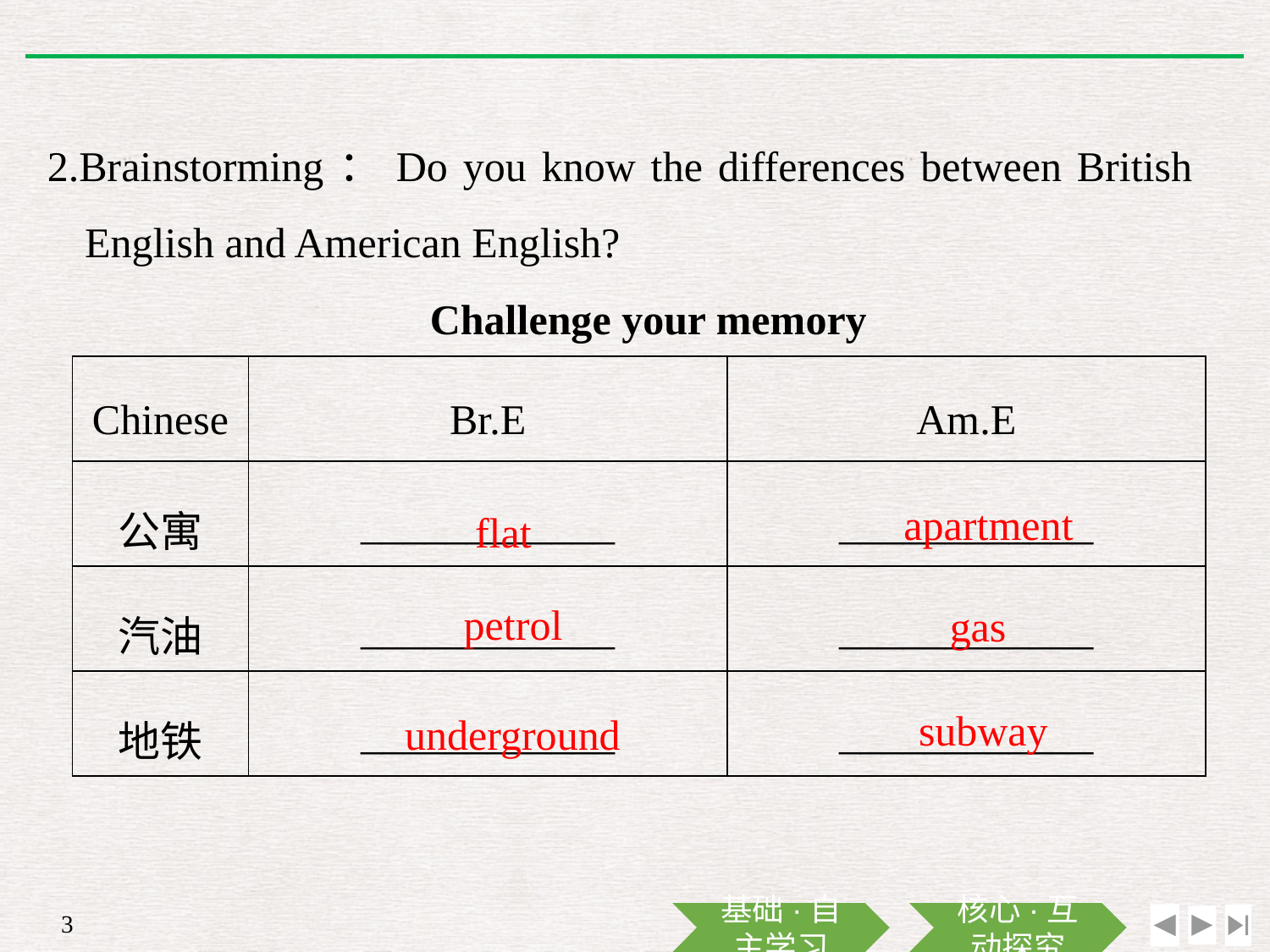

2.Brainstorming：Do you know the differences between British English and American English?
Challenge your memory
| Chinese | Br.E | Am.E |
| --- | --- | --- |
| 公寓 | \_\_\_\_\_\_\_\_\_\_\_\_ | \_\_\_\_\_\_\_\_\_\_\_\_ |
| 汽油 | \_\_\_\_\_\_\_\_\_\_\_\_ | \_\_\_\_\_\_\_\_\_\_\_\_ |
| 地铁 | \_\_\_\_\_\_\_\_\_\_\_\_ | \_\_\_\_\_\_\_\_\_\_\_\_ |
apartment
flat
petrol
gas
subway
underground